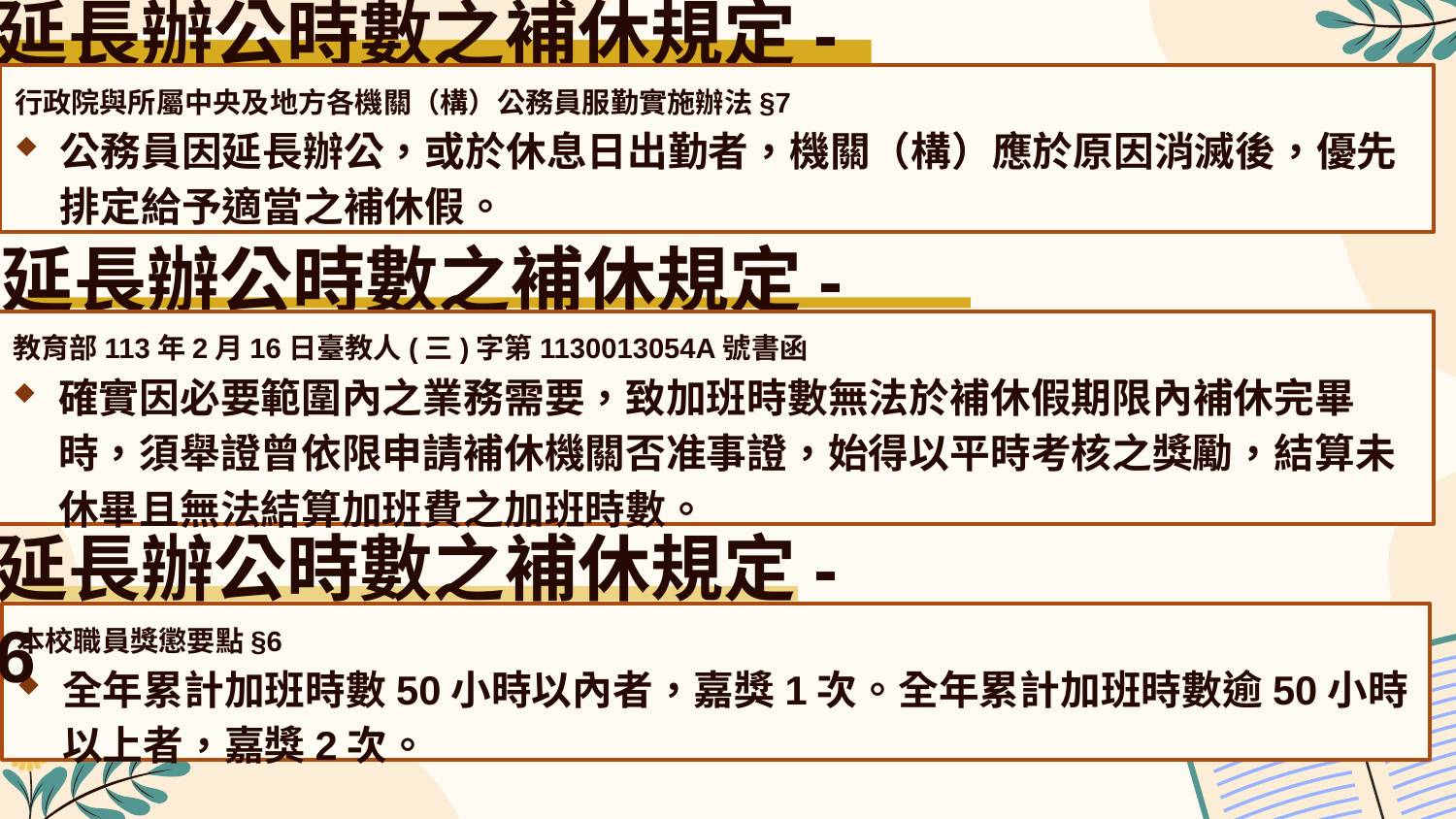

延長辦公時數之補休規定-4

行政院與所屬中央及地方各機關（構）公務員服勤實施辦法§7
公務員因延長辦公，或於休息日出勤者，機關（構）應於原因消滅後，優先排定給予適當之補休假。
#
延長辦公時數之補休規定-5

教育部113年2月16日臺教人(三)字第1130013054A號書函
確實因必要範圍內之業務需要，致加班時數無法於補休假期限內補休完畢時，須舉證曾依限申請補休機關否准事證，始得以平時考核之獎勵，結算未休畢且無法結算加班費之加班時數。
延長辦公時數之補休規定-6

本校職員獎懲要點§6
全年累計加班時數50小時以內者，嘉獎1次。全年累計加班時數逾50小時以上者，嘉獎2次。